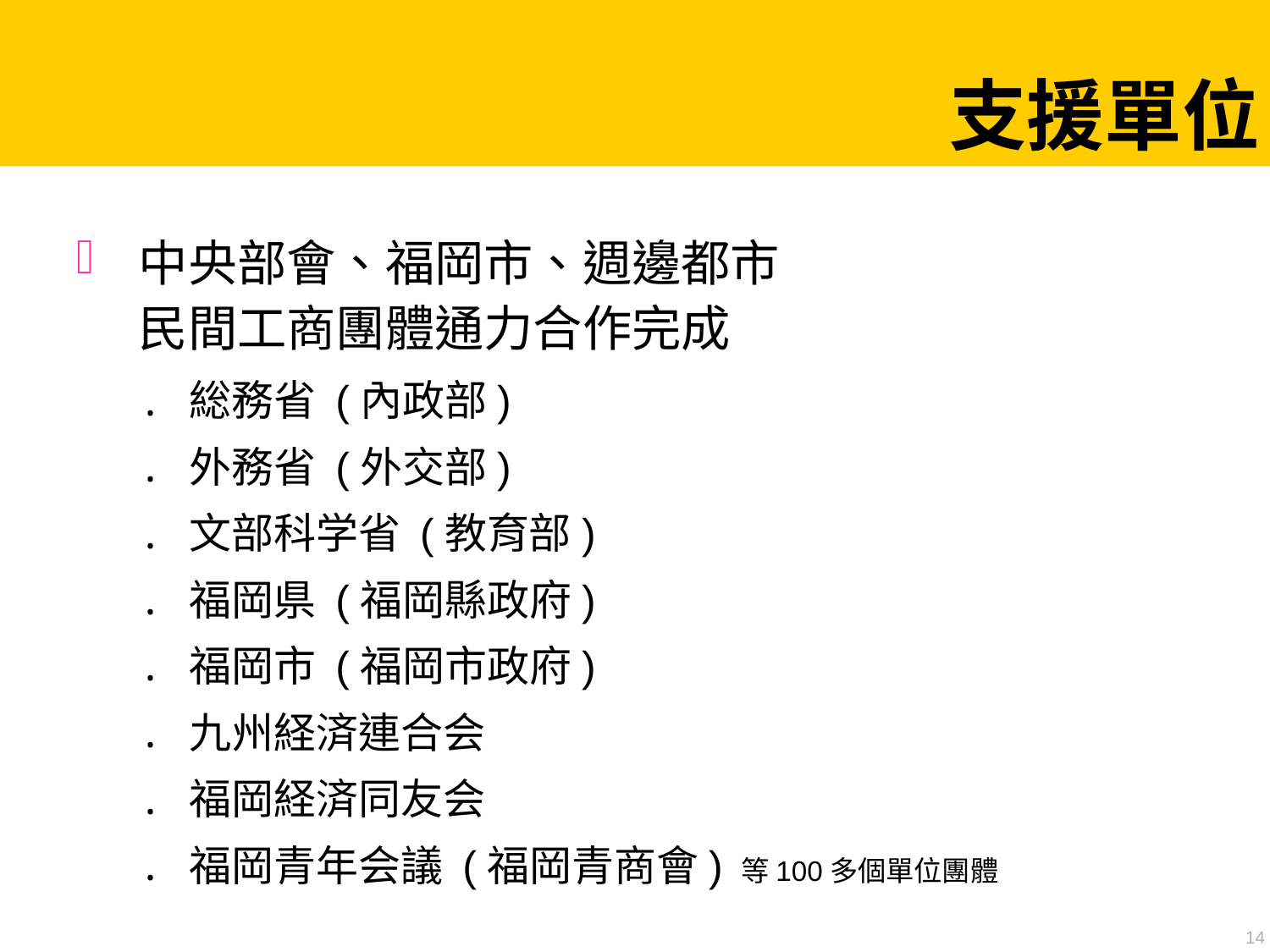

# 支援單位
中央部會、福岡市、週邊都市
民間工商團體通力合作完成
総務省 (內政部)
外務省 (外交部)
文部科学省 (教育部)
福岡県 (福岡縣政府)
福岡市 (福岡市政府)
九州経済連合会
福岡経済同友会
福岡青年会議 (福岡青商會) 等100多個單位團體
14